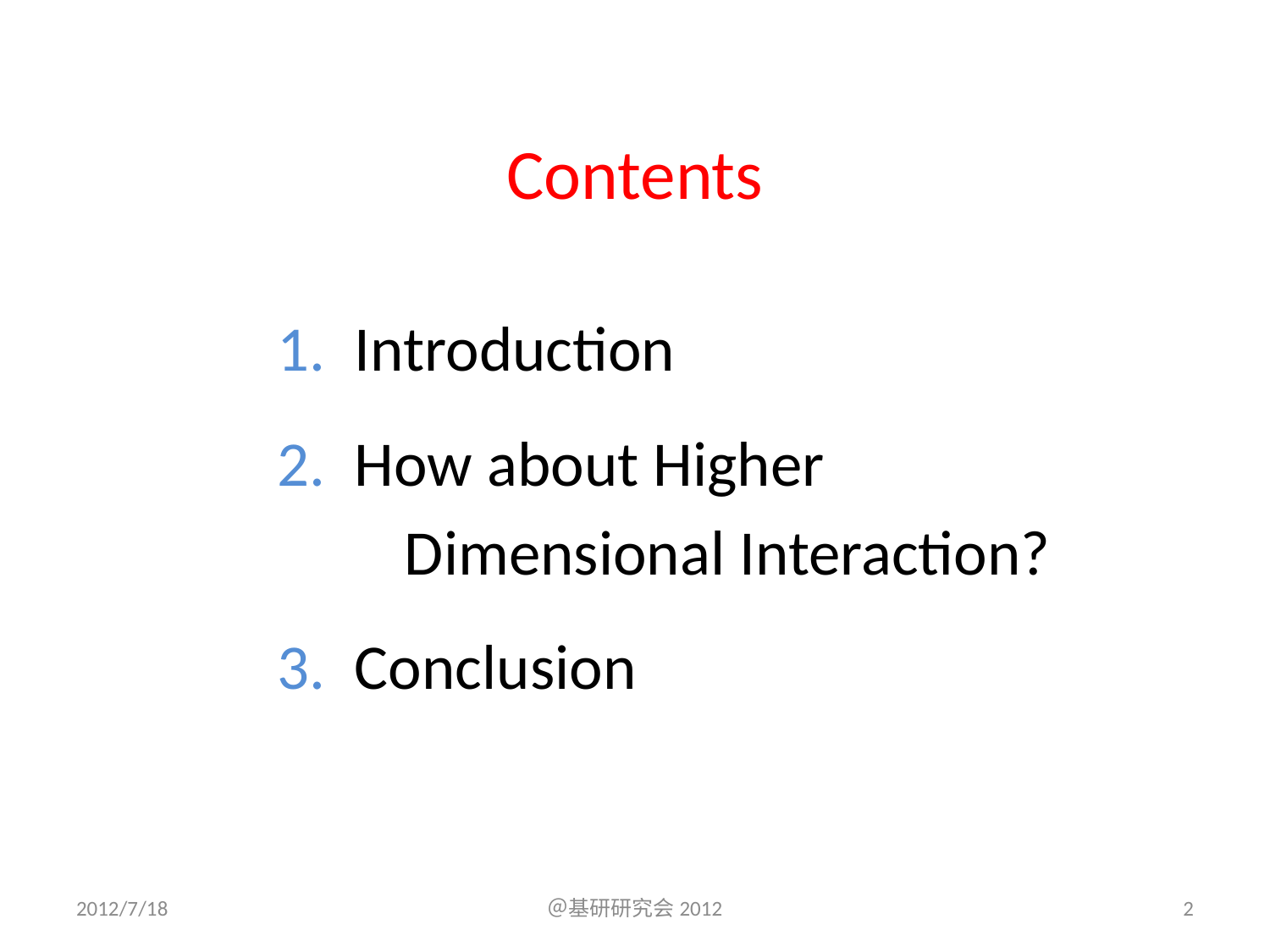

# Contents
1.  Introduction

2.  How about Higher
	Dimensional Interaction?

3.  Conclusion

2012/7/18
＠基研研究会2012
2